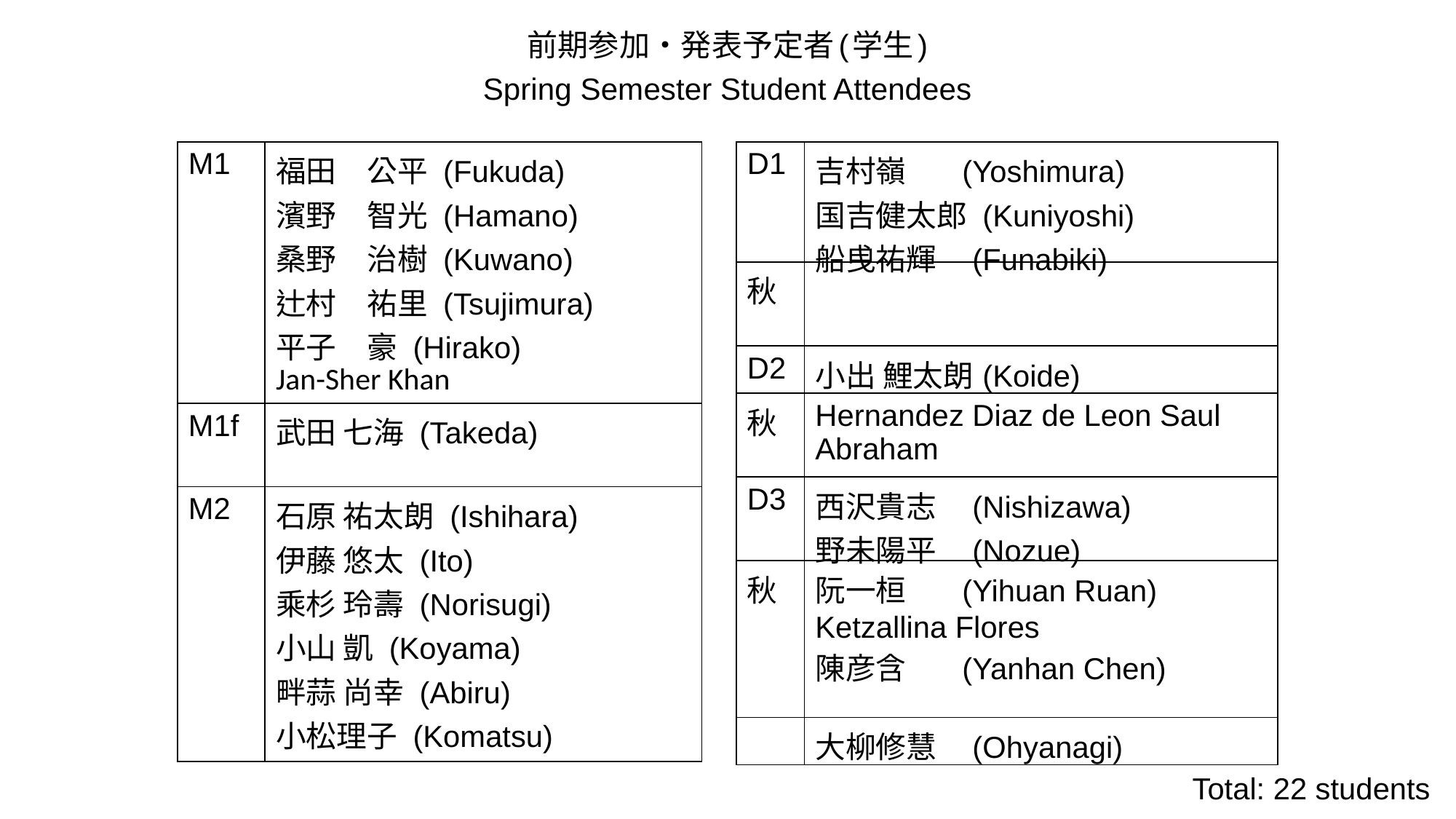

前期参加・発表予定者(学生)
Spring Semester Student Attendees
| M1 | 福田　公平 (Fukuda) 濱野　智光 (Hamano) 桑野　治樹 (Kuwano) 辻村　祐里 (Tsujimura) 平子　豪 (Hirako) Jan-Sher Khan |
| --- | --- |
| M1f | 武田 七海 (Takeda) |
| M2 | 石原 祐太朗 (Ishihara) 伊藤 悠太 (Ito) 乘杉 玲壽 (Norisugi) 小山 凱 (Koyama) 畔蒜 尚幸 (Abiru) 小松理子 (Komatsu) |
| D1 | 吉村嶺 (Yoshimura) 国吉健太郎 (Kuniyoshi) 船曵祐輝 (Funabiki) |
| --- | --- |
| 秋 |  |
| D2 | 小出 鯉太朗(Koide) |
| 秋 | Hernandez Diaz de Leon Saul Abraham |
| D3 | 西沢貴志 (Nishizawa) 野未陽平 (Nozue) |
| 秋 | 阮一桓 (Yihuan Ruan) Ketzallina Flores 陳彦含 (Yanhan Chen) |
|  | 大柳修慧 (Ohyanagi) |
Total: 22 students